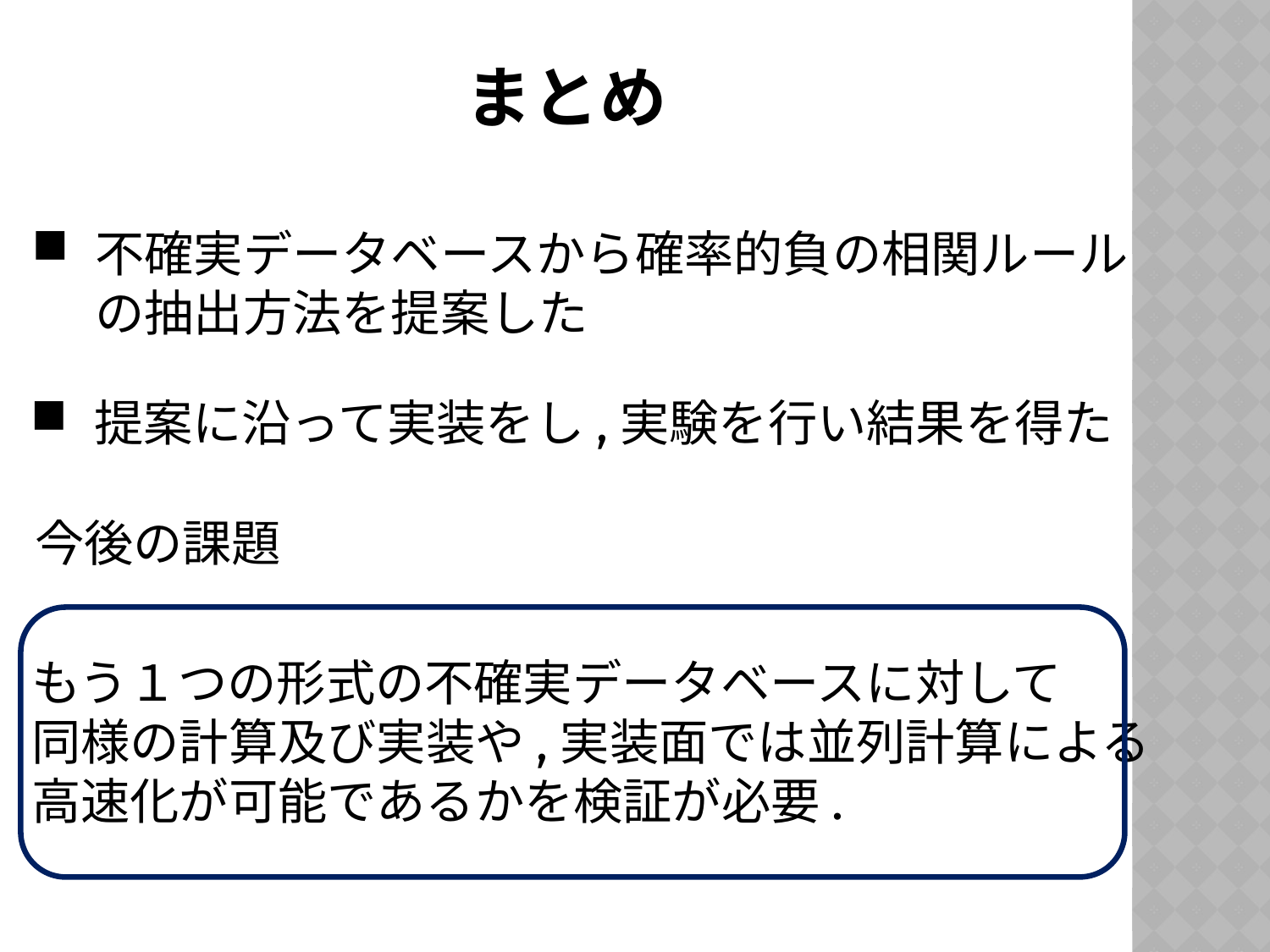

# まとめ
不確実データベースから確率的負の相関ルールの抽出方法を提案した
提案に沿って実装をし,実験を行い結果を得た
今後の課題

もう１つの形式の不確実データベースに対して
同様の計算及び実装や,実装面では並列計算による
高速化が可能であるかを検証が必要.